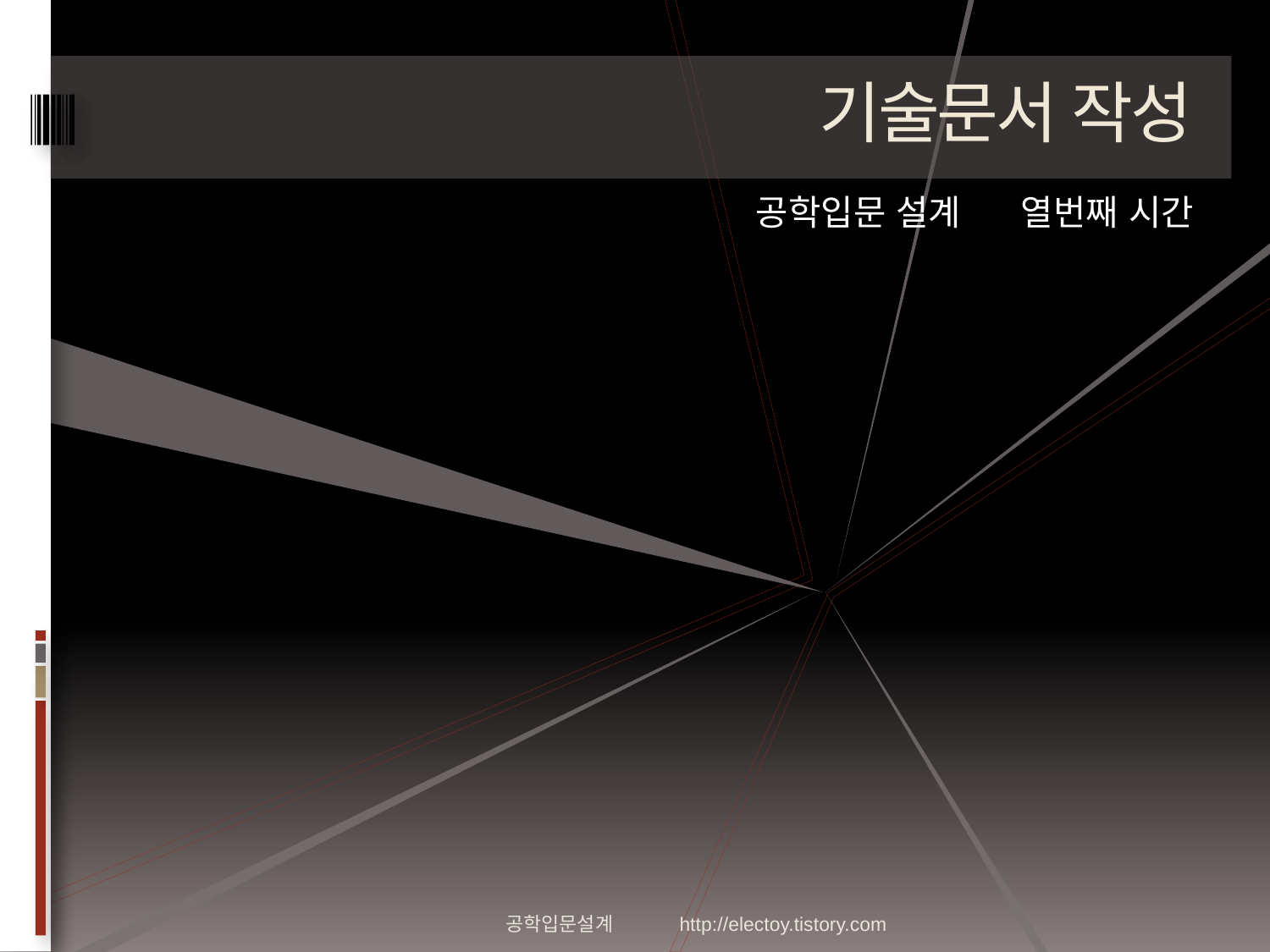

# 기술문서 작성
공학입문 설계      열번째 시간
공학입문설계          http://electoy.tistory.com